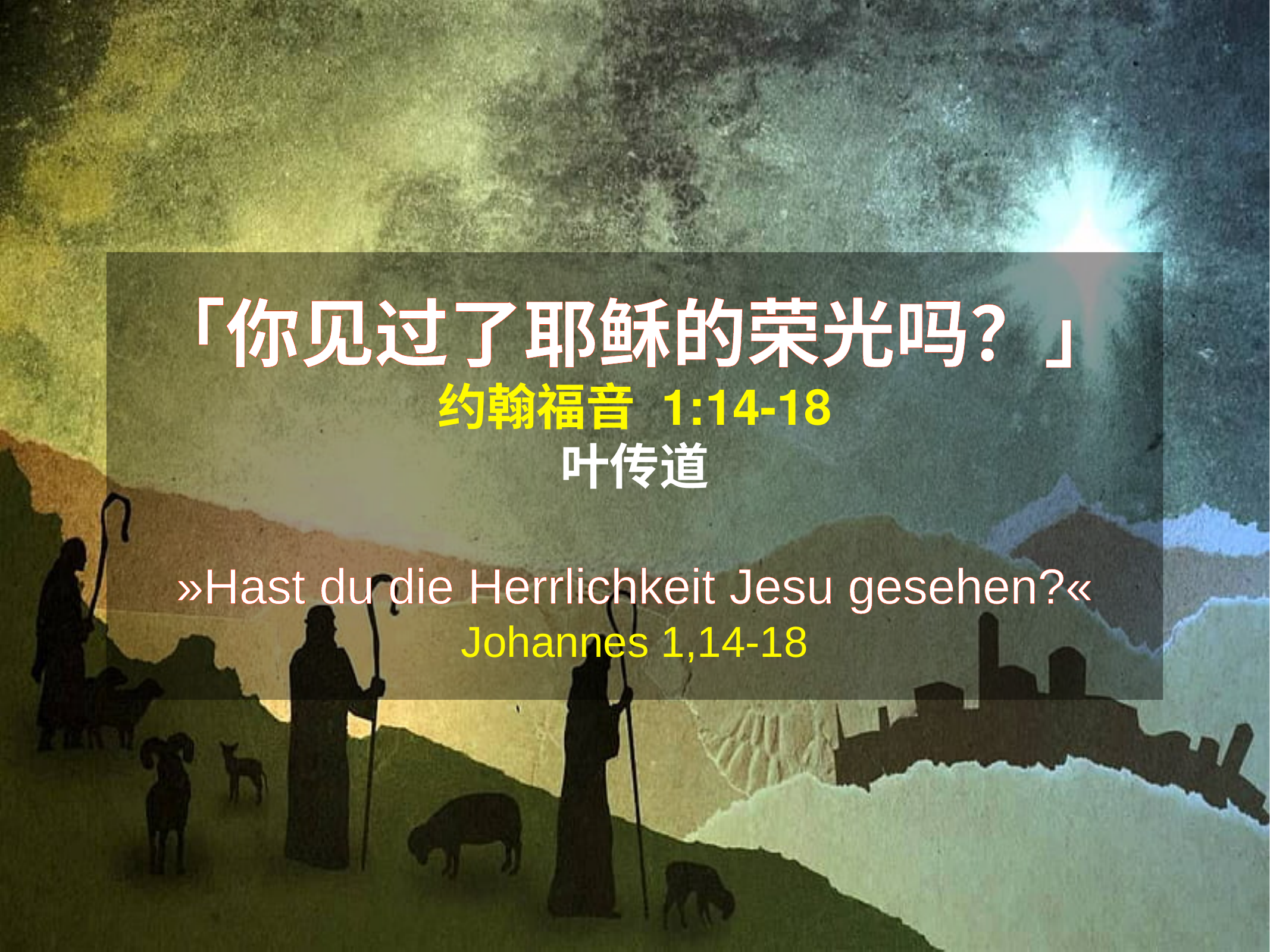

# 「你见过了耶稣的荣光吗？」
约翰福音 1:14-18
叶传道

»Hast du die Herrlichkeit Jesu gesehen?«
Johannes 1,14-18